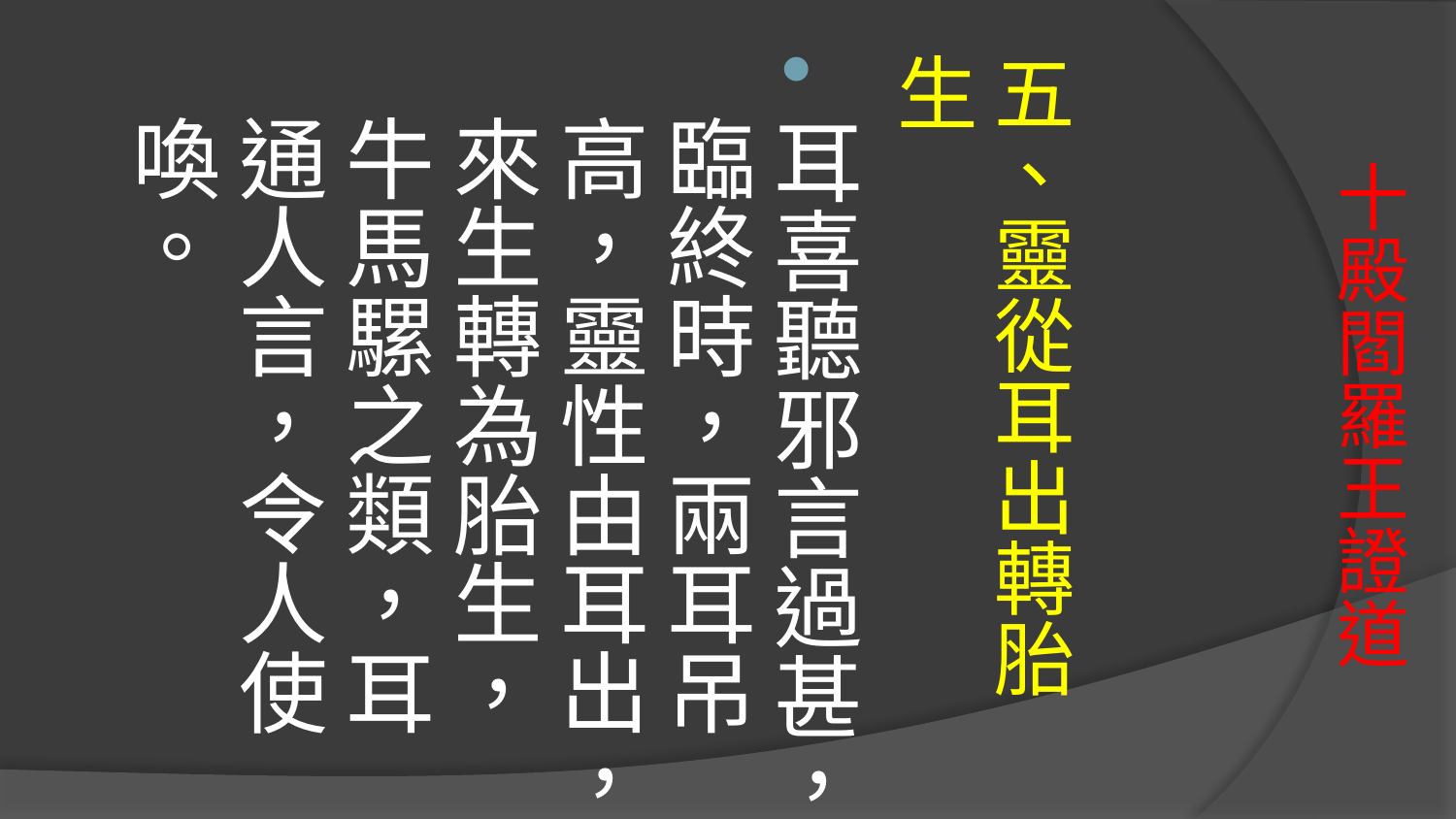

五、靈從耳出轉胎生
耳喜聽邪言過甚，臨終時，兩耳吊高，靈性由耳出，來生轉為胎生，牛馬騾之類，耳通人言，令人使喚。

# 十殿閻羅王證道